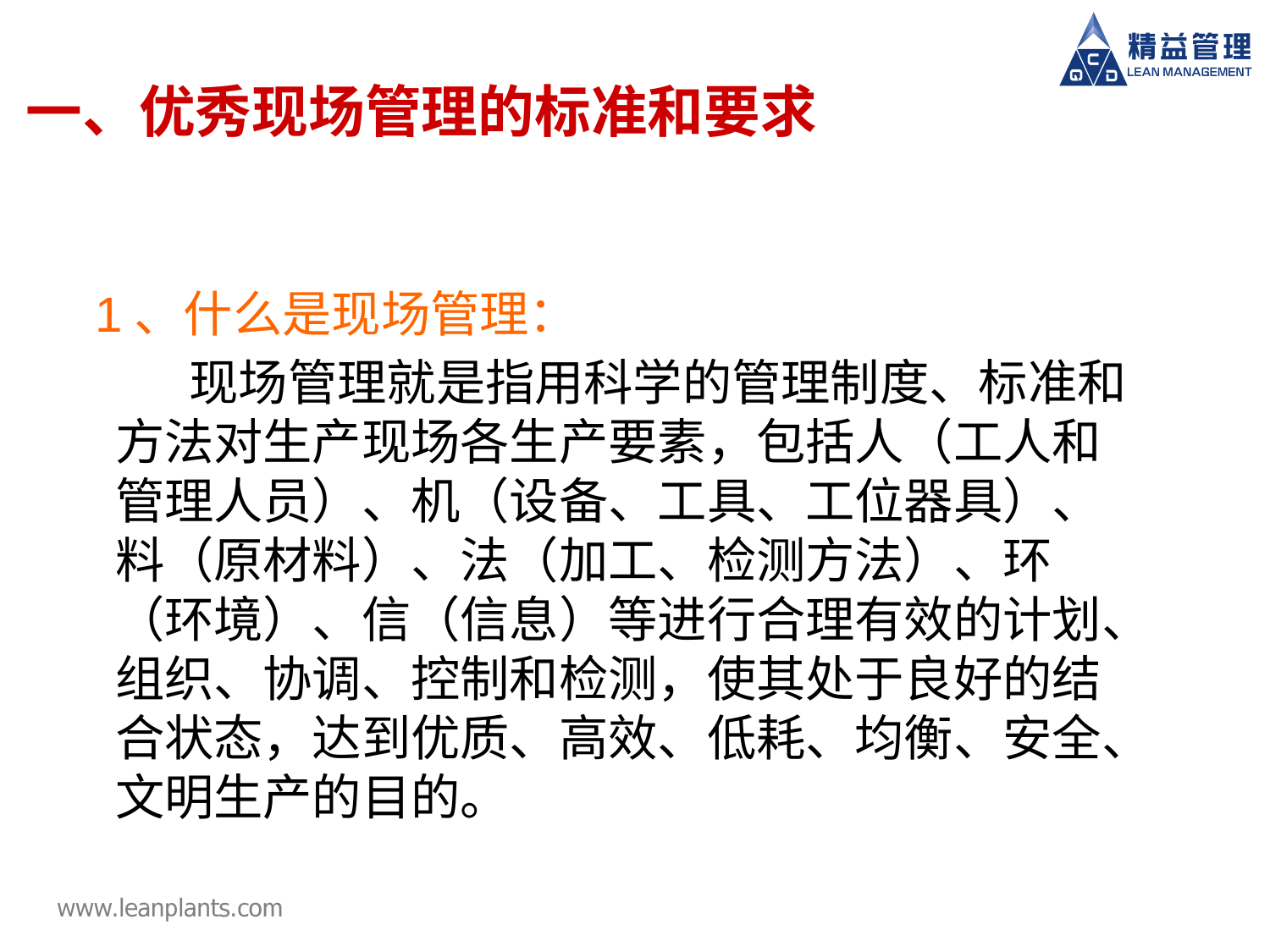

# 一、优秀现场管理的标准和要求
  1、什么是现场管理：
          现场管理就是指用科学的管理制度、标准和方法对生产现场各生产要素，包括人（工人和管理人员）、机（设备、工具、工位器具）、料（原材料）、法（加工、检测方法）、环（环境）、信（信息）等进行合理有效的计划、组织、协调、控制和检测，使其处于良好的结合状态，达到优质、高效、低耗、均衡、安全、文明生产的目的。